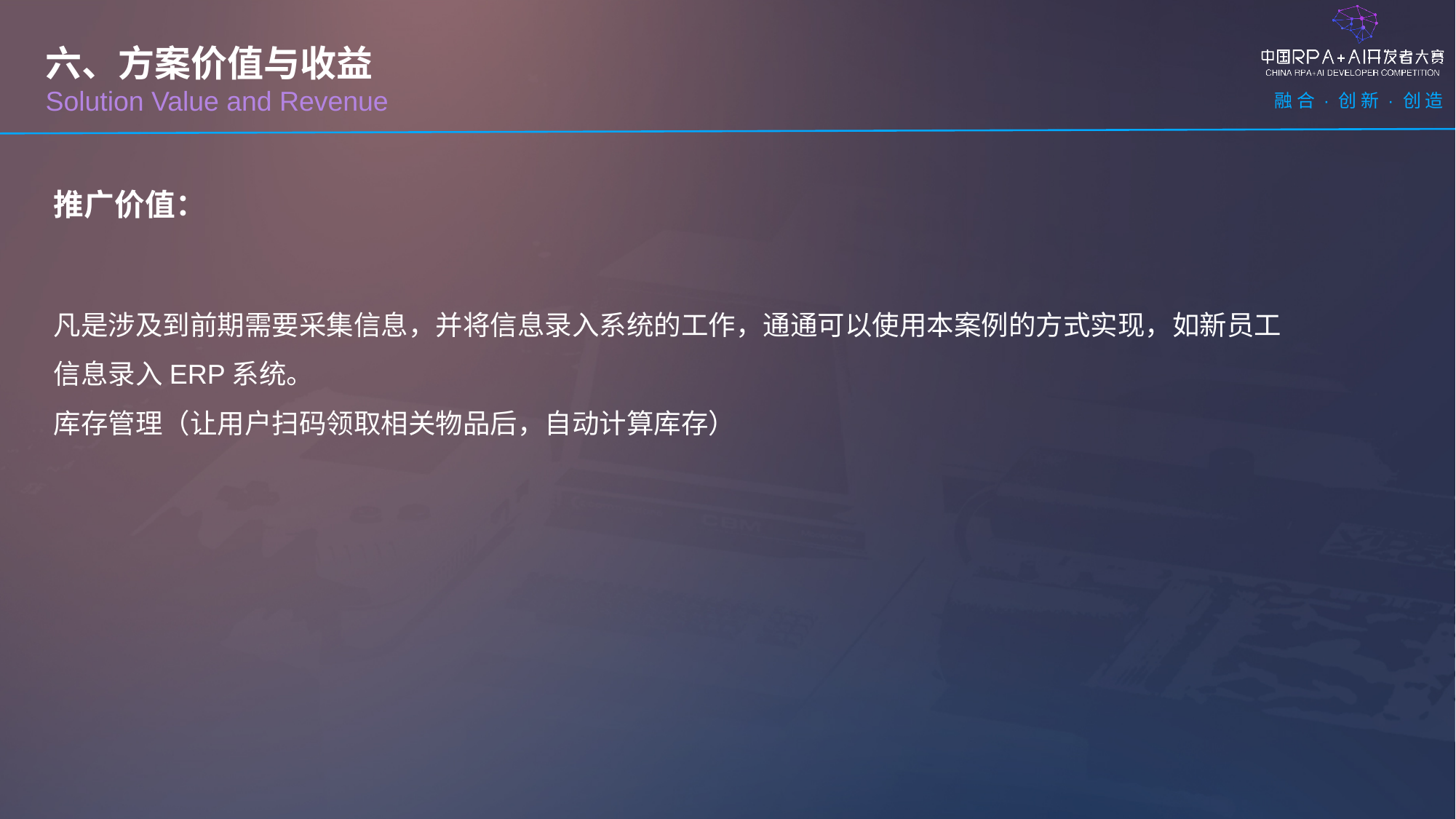

六、方案价值与收益
Solution Value and Revenue
推广价值：
凡是涉及到前期需要采集信息，并将信息录入系统的工作，通通可以使用本案例的方式实现，如新员工信息录入ERP系统。
库存管理（让用户扫码领取相关物品后，自动计算库存）